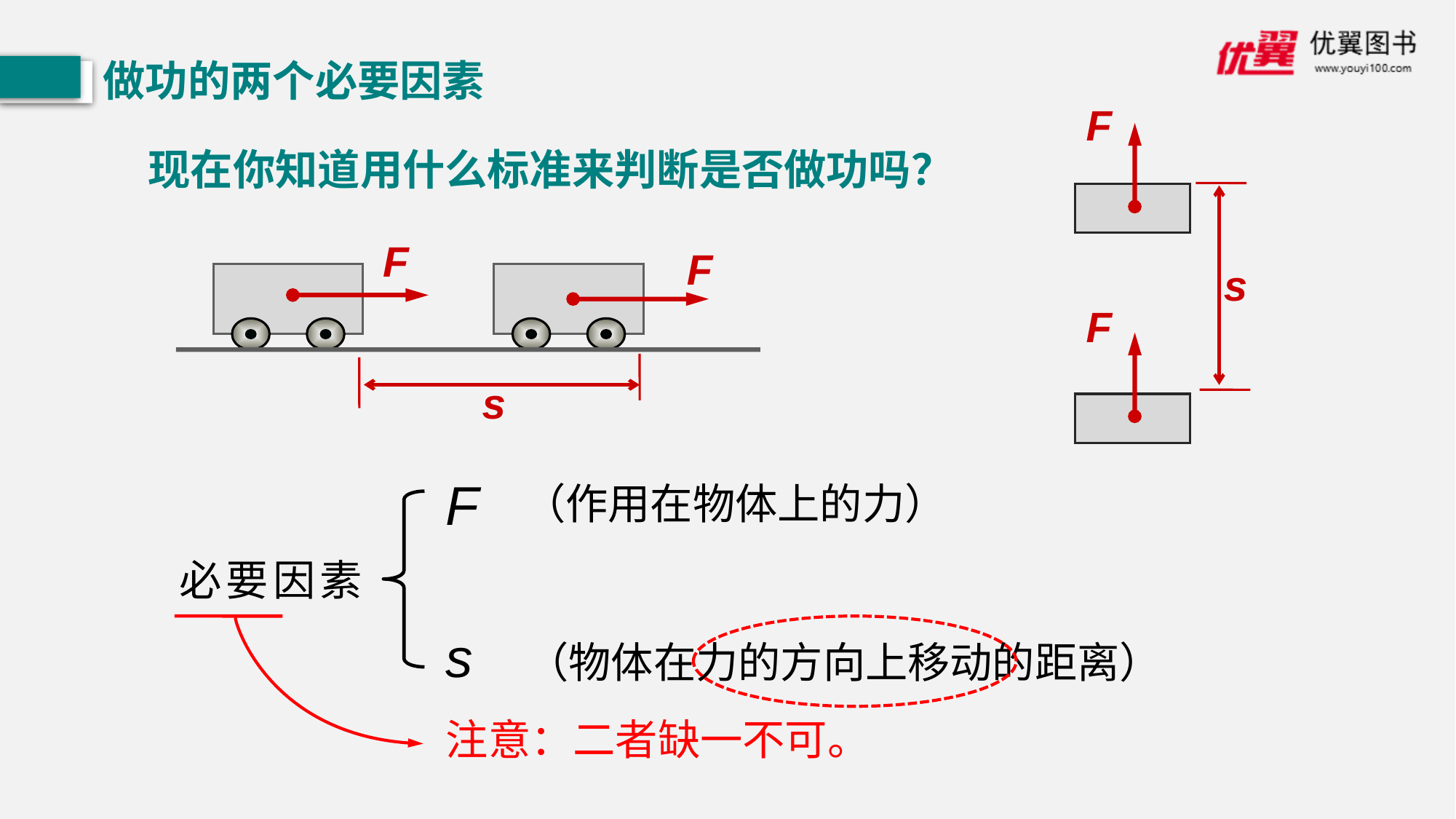

做功的两个必要因素

F

s

F

现在你知道用什么标准来判断是否做功吗？
F

F

s

F
（作用在物体上的力）

必要因素

s
（物体在力的方向上移动的距离）
注意：二者缺一不可。